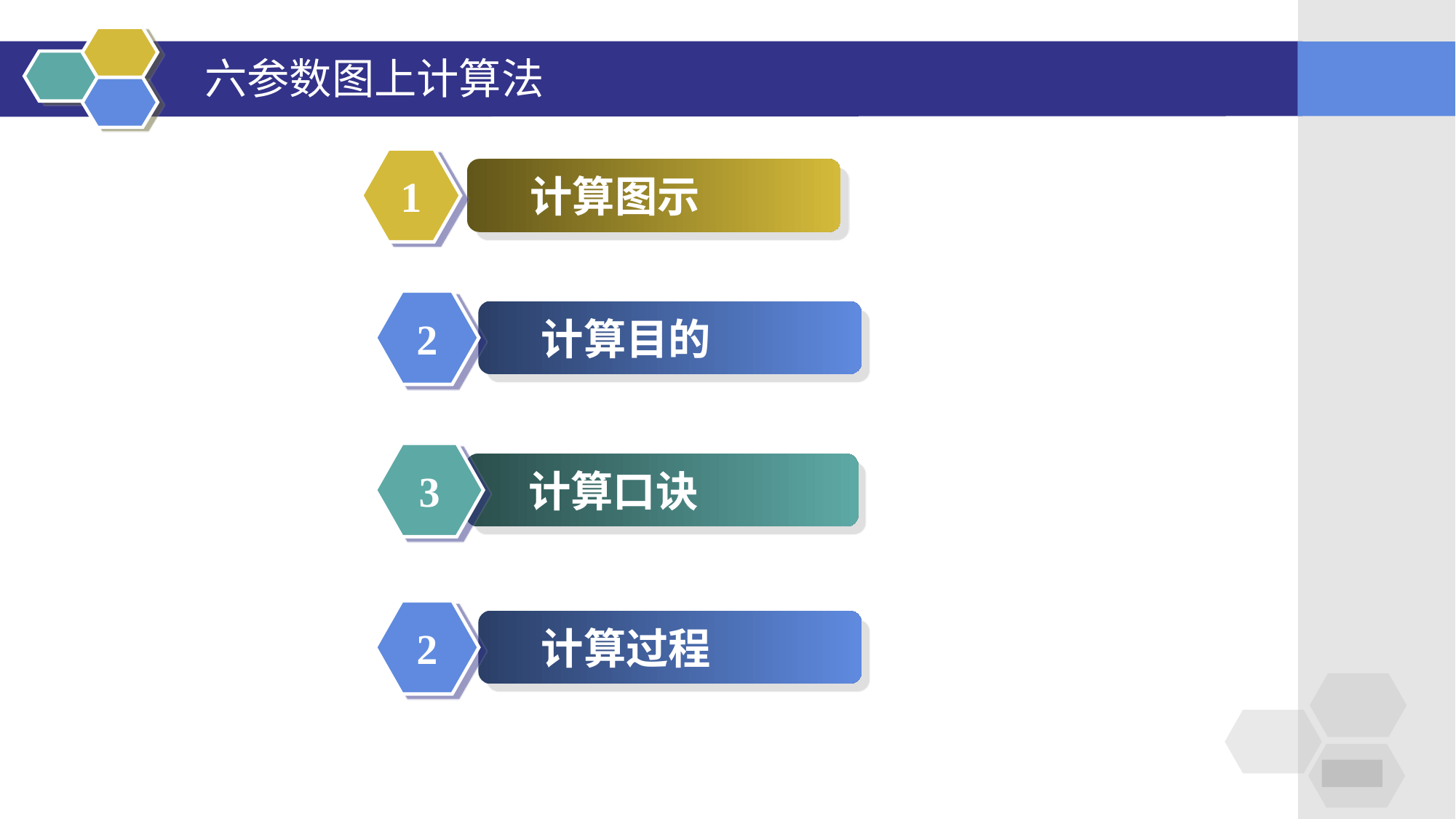

# 六参数图上计算法
1
    计算图示
2
    计算目的
3
    计算口诀
2
    计算过程
2